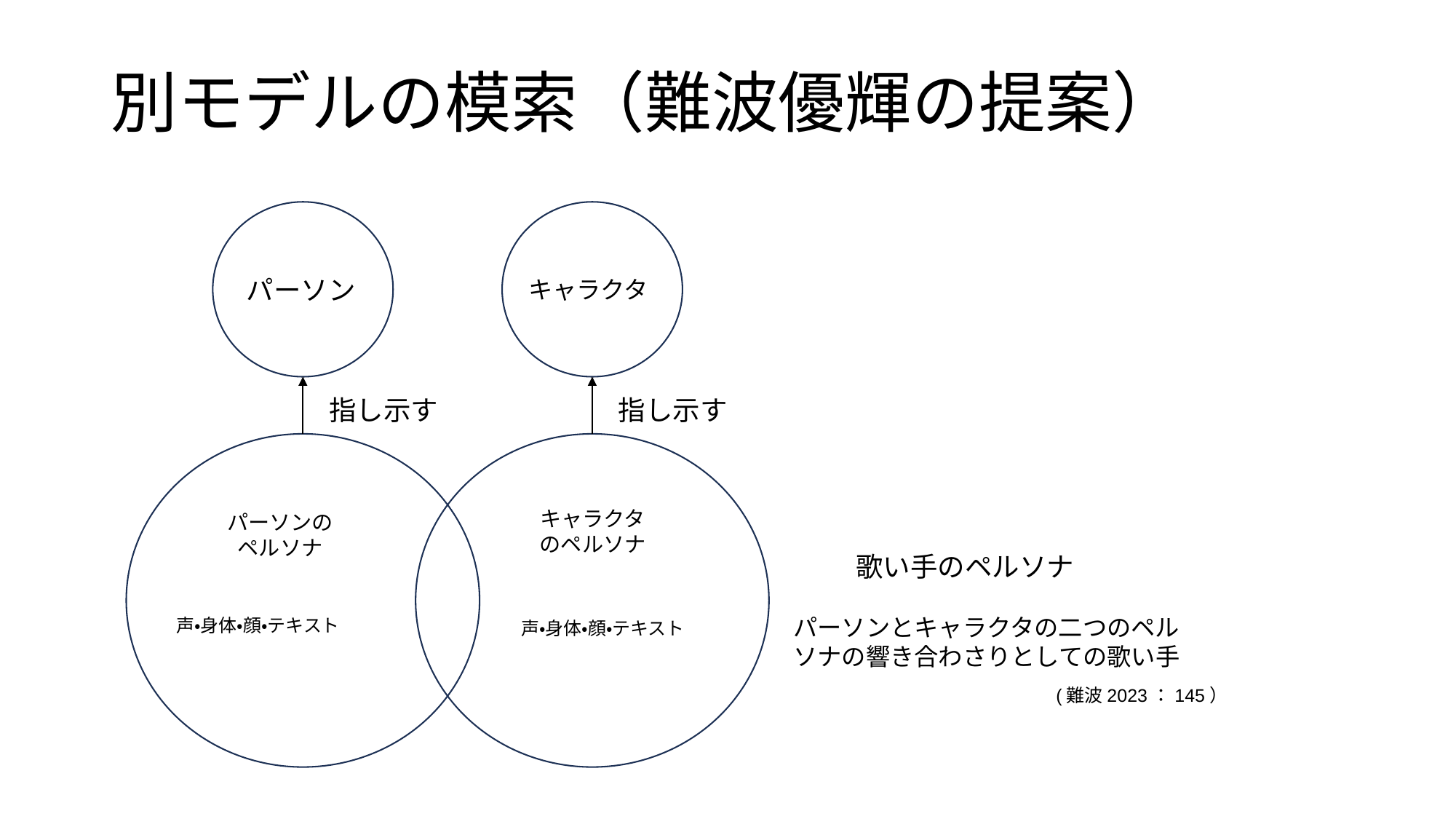

# 別モデルの模索（難波優輝の提案）

パーソン
指し示す

パーソンのペルソナ
声・身体・顔・テキスト

キャラクタ
指し示す

キャラクタのペルソナ
歌い手のペルソナ
パーソンとキャラクタの二つのペルソナの響き合わさりとしての歌い手
声・身体・顔・テキスト
(難波2023：145）